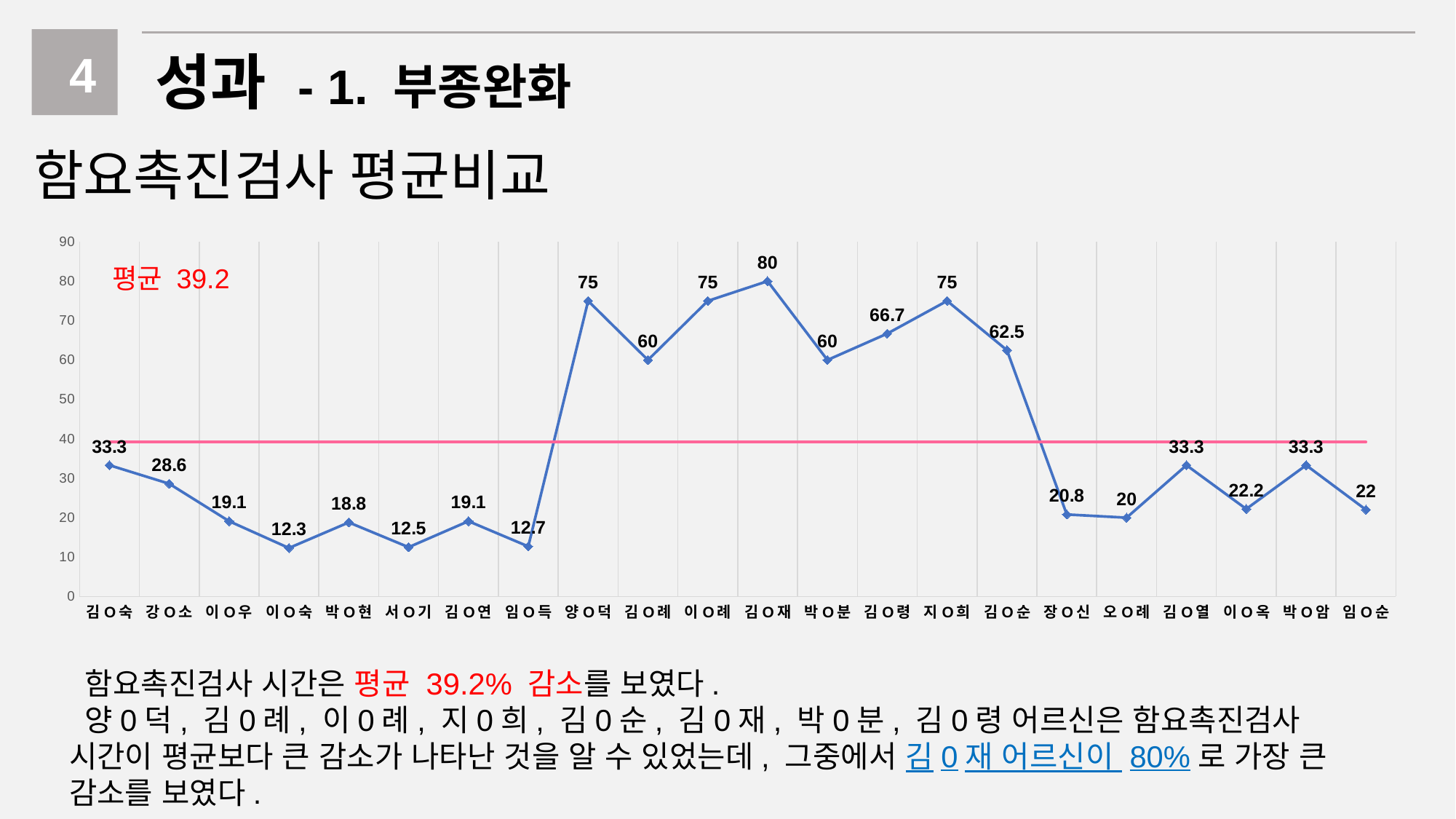

4
성과 - 1. 부종완화
함요촉진검사 평균비교

### Chart

| Category | 함요촉진검사 | 기준선 |
|---|---|---|
| 김O숙 | 33.300000000000004 | 39.2 |
| 강O소 | 28.6 | 39.2 |
| 이O우 | 19.1 | 39.2 |
| 이O숙 | 12.3 | 39.2 |
| 박O현 | 18.8 | 39.2 |
| 서O기 | 12.5 | 39.2 |
| 김O연 | 19.1 | 39.2 |
| 임O득 | 12.7 | 39.2 |
| 양O덕 | 75.0 | 39.2 |
| 김O례 | 60.0 | 39.2 |
| 이O례 | 75.0 | 39.2 |
| 김O재 | 80.0 | 39.2 |
| 박O분 | 60.0 | 39.2 |
| 김O령 | 66.7 | 39.2 |
| 지O희 | 75.0 | 39.2 |
| 김O순 | 62.5 | 39.2 |
| 장O신 | 20.8 | 39.2 |
| 오O례 | 20.0 | 39.2 |
| 김O열 | 33.300000000000004 | 39.2 |
| 이O옥 | 22.2 | 39.2 |
| 박O암 | 33.300000000000004 | 39.2 |
| 임O순 | 22.0 | 39.2 |
평균 39.2
 함요촉진검사 시간은 평균 39.2% 감소를 보였다.
 양0덕, 김0례, 이0례, 지0희, 김0순, 김0재, 박0분, 김0령 어르신은 함요촉진검사 시간이 평균보다 큰 감소가 나타난 것을 알 수 있었는데, 그중에서 김0재 어르신이 80%로 가장 큰 감소를 보였다.